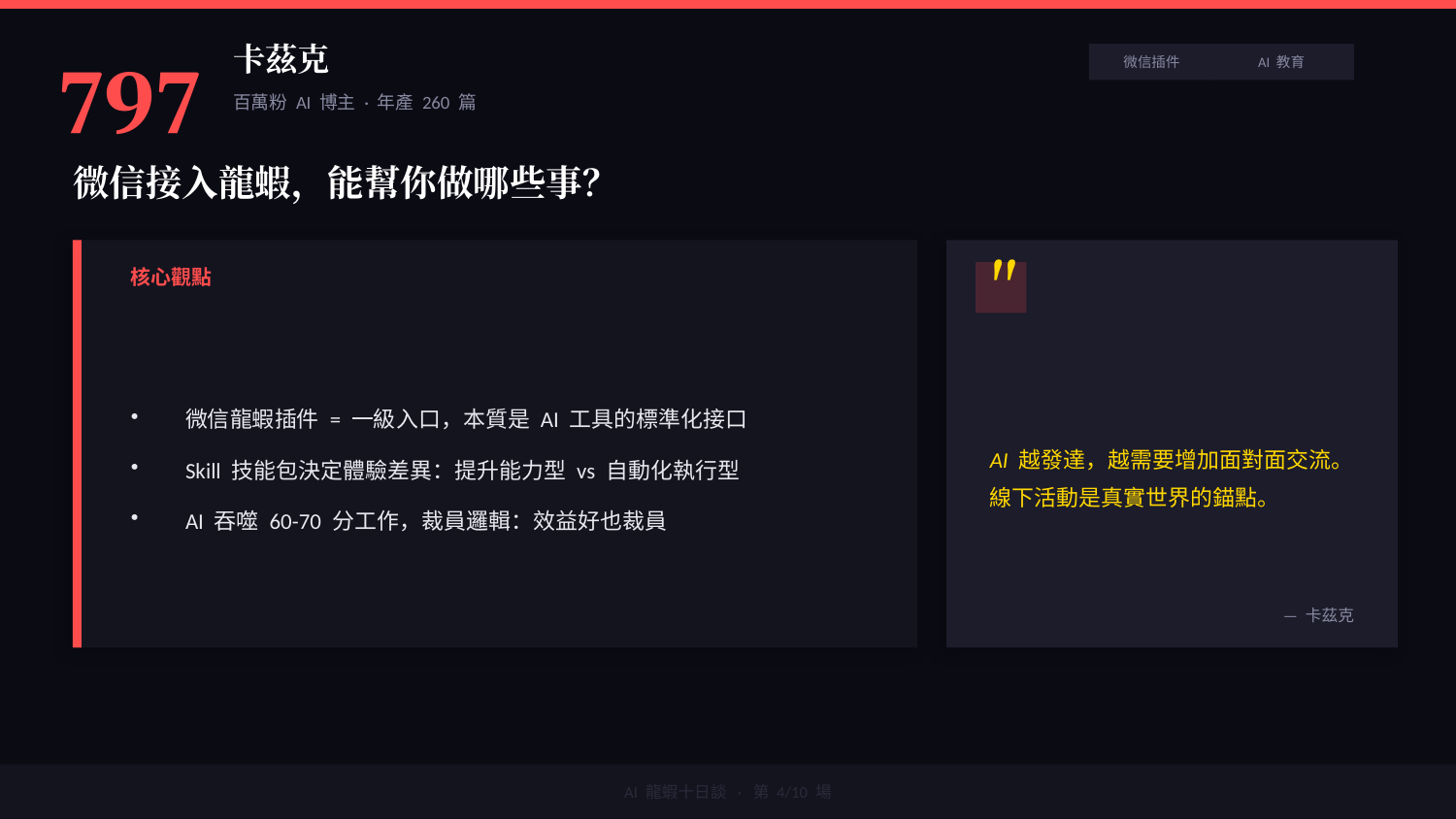

797
卡茲克

微信插件

AI 教育
百萬粉 AI 博主 · 年產 260 篇
微信接入龍蝦，能幫你做哪些事？

"
核心觀點

微信龍蝦插件 = 一級入口，本質是 AI 工具的標準化接口
Skill 技能包決定體驗差異：提升能力型 vs 自動化執行型
AI 吞噬 60-70 分工作，裁員邏輯：效益好也裁員
AI 越發達，越需要增加面對面交流。線下活動是真實世界的錨點。
— 卡茲克

AI 龍蝦十日談  ·  第 4/10 場